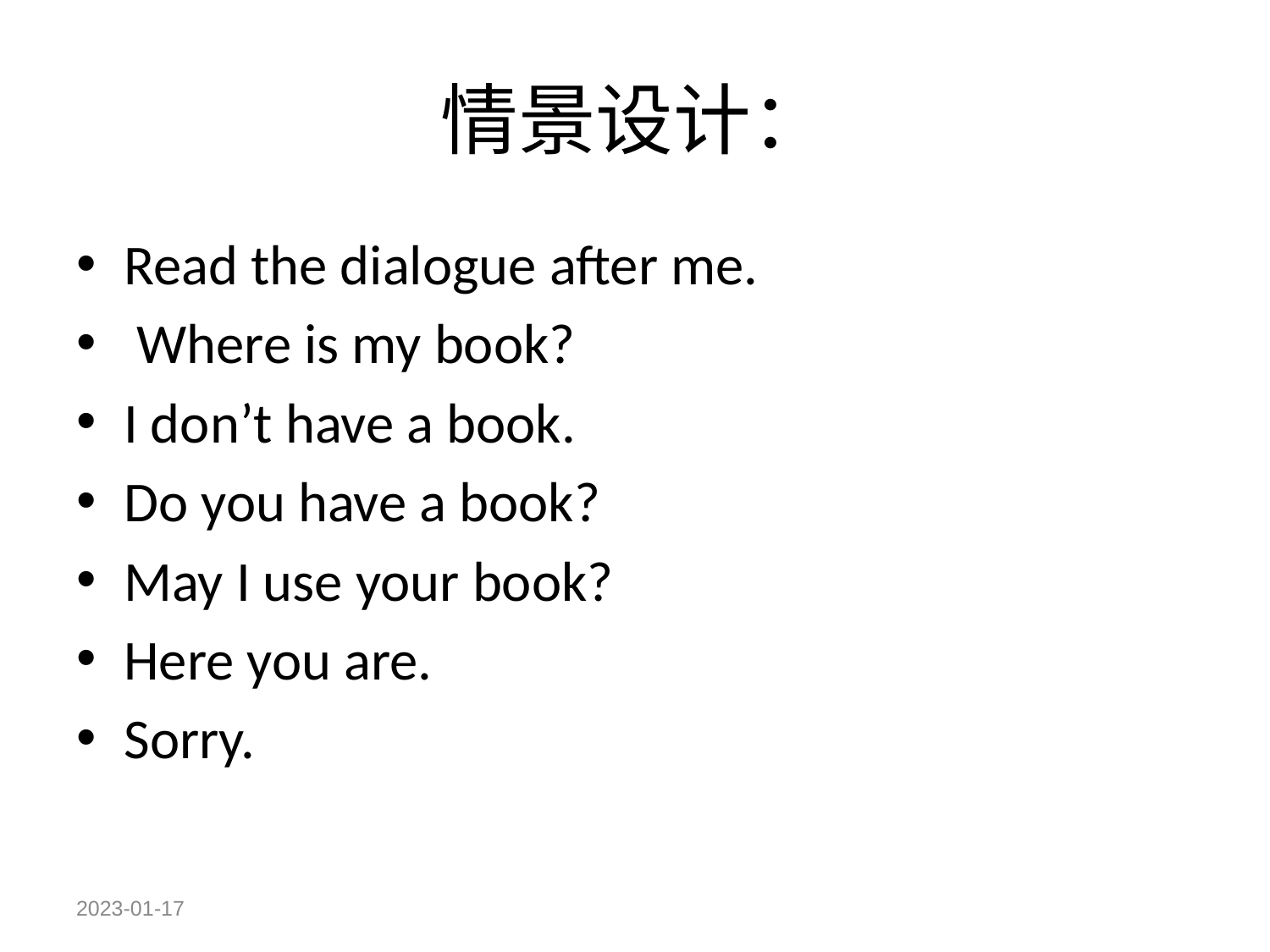

# 情景设计：
Read the dialogue after me.
 Where is my book?
I don’t have a book.
Do you have a book?
May I use your book?
Here you are.
Sorry.
2023-01-17